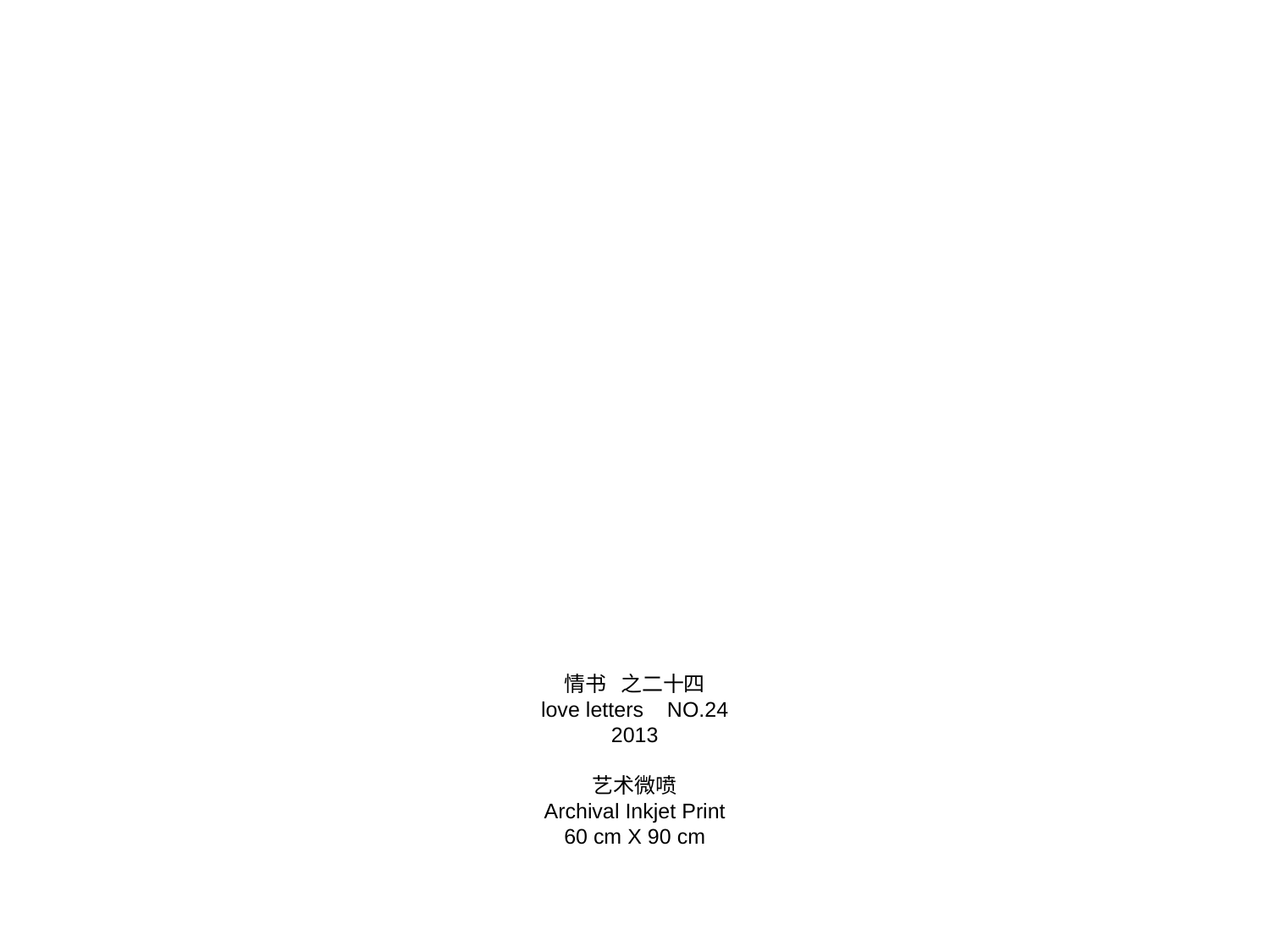

情书   之二十四
love letters    NO.24
2013

艺术微喷
Archival Inkjet Print
60 cm X 90 cm